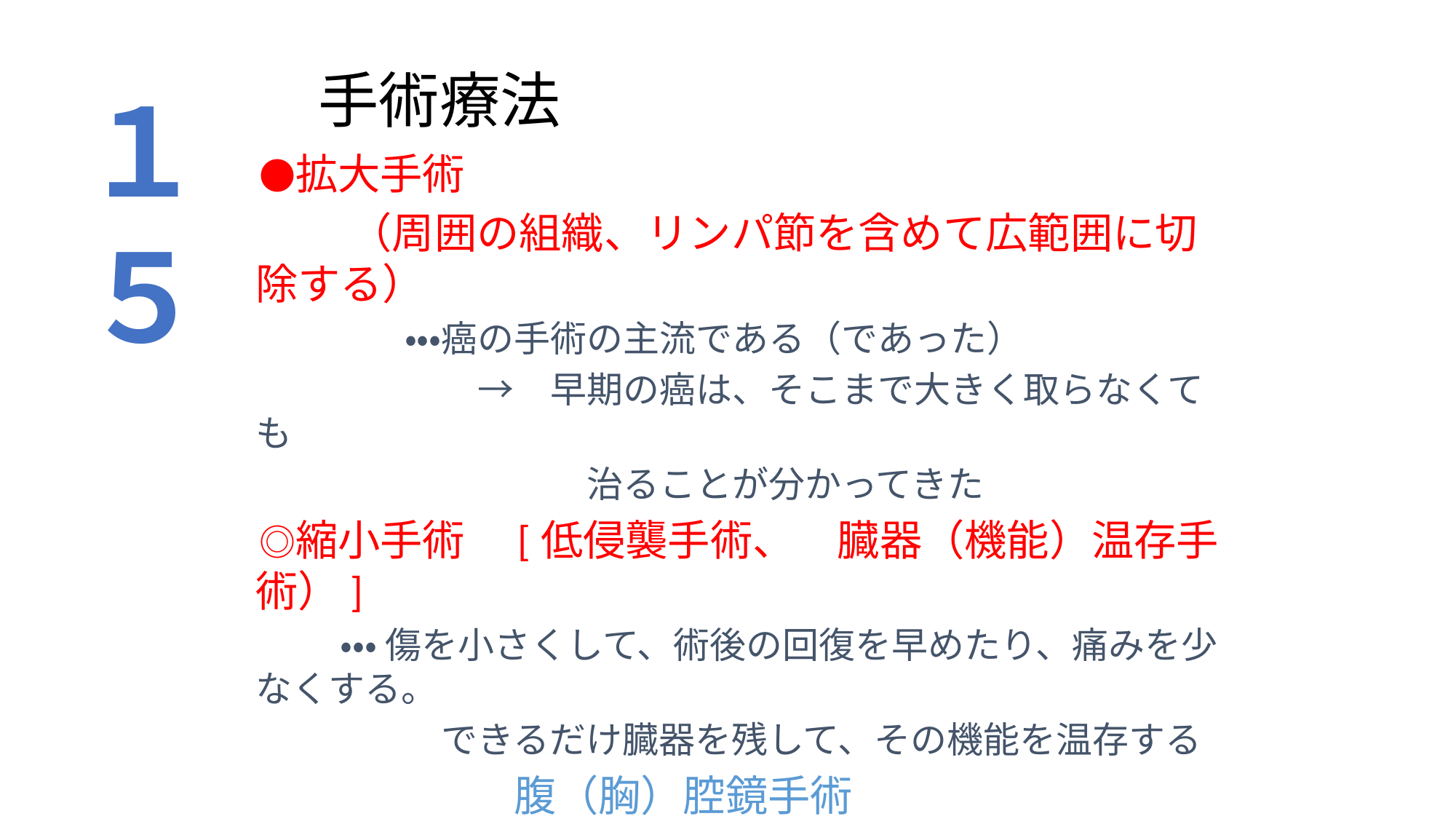

手術療法
１５
　●拡大手術
　　　（周囲の組織、リンパ節を含めて広範囲に切除する）
　　　　　・・・癌の手術の主流である（であった）
　　　　　　　→　早期の癌は、そこまで大きく取らなくても
　　　　　　　　　　治ることが分かってきた
　◎縮小手術　[低侵襲手術、　臓器（機能）温存手術）]
　　　 ・・・ 傷を小さくして、術後の回復を早めたり、痛みを少なくする。
　　　　　　できるだけ臓器を残して、その機能を温存する
　　　　　　　　腹（胸）腔鏡手術
　　　　　　　内視鏡手術
　　　　　　　ロボット手術